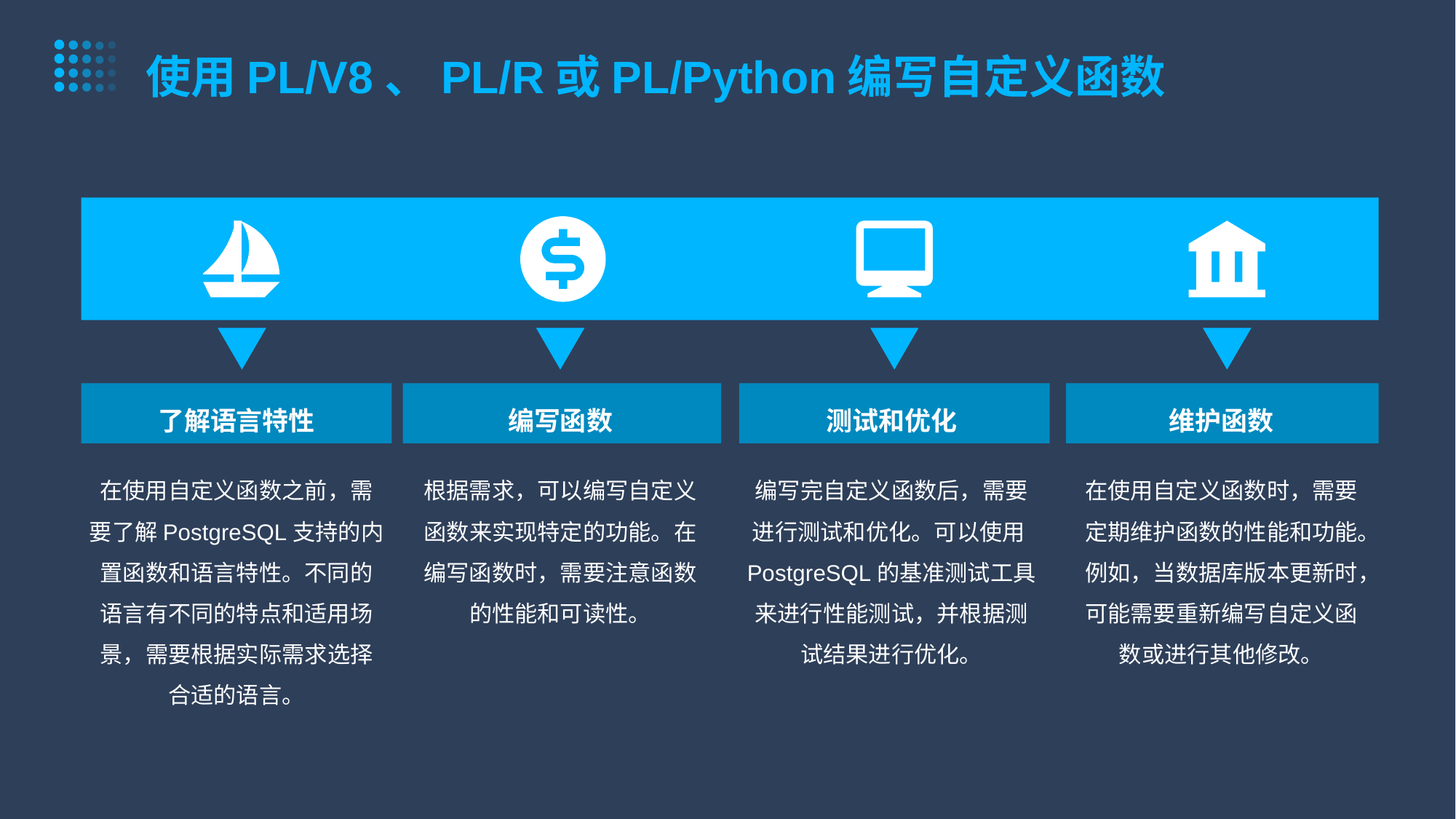

使用PL/V8、PL/R或PL/Python编写自定义函数

了解语言特性

编写函数
测试和优化

维护函数
在使用自定义函数之前，需要了解PostgreSQL支持的内置函数和语言特性。不同的语言有不同的特点和适用场景，需要根据实际需求选择合适的语言。
根据需求，可以编写自定义函数来实现特定的功能。在编写函数时，需要注意函数的性能和可读性。
编写完自定义函数后，需要进行测试和优化。可以使用PostgreSQL的基准测试工具来进行性能测试，并根据测试结果进行优化。
在使用自定义函数时，需要定期维护函数的性能和功能。例如，当数据库版本更新时，可能需要重新编写自定义函数或进行其他修改。